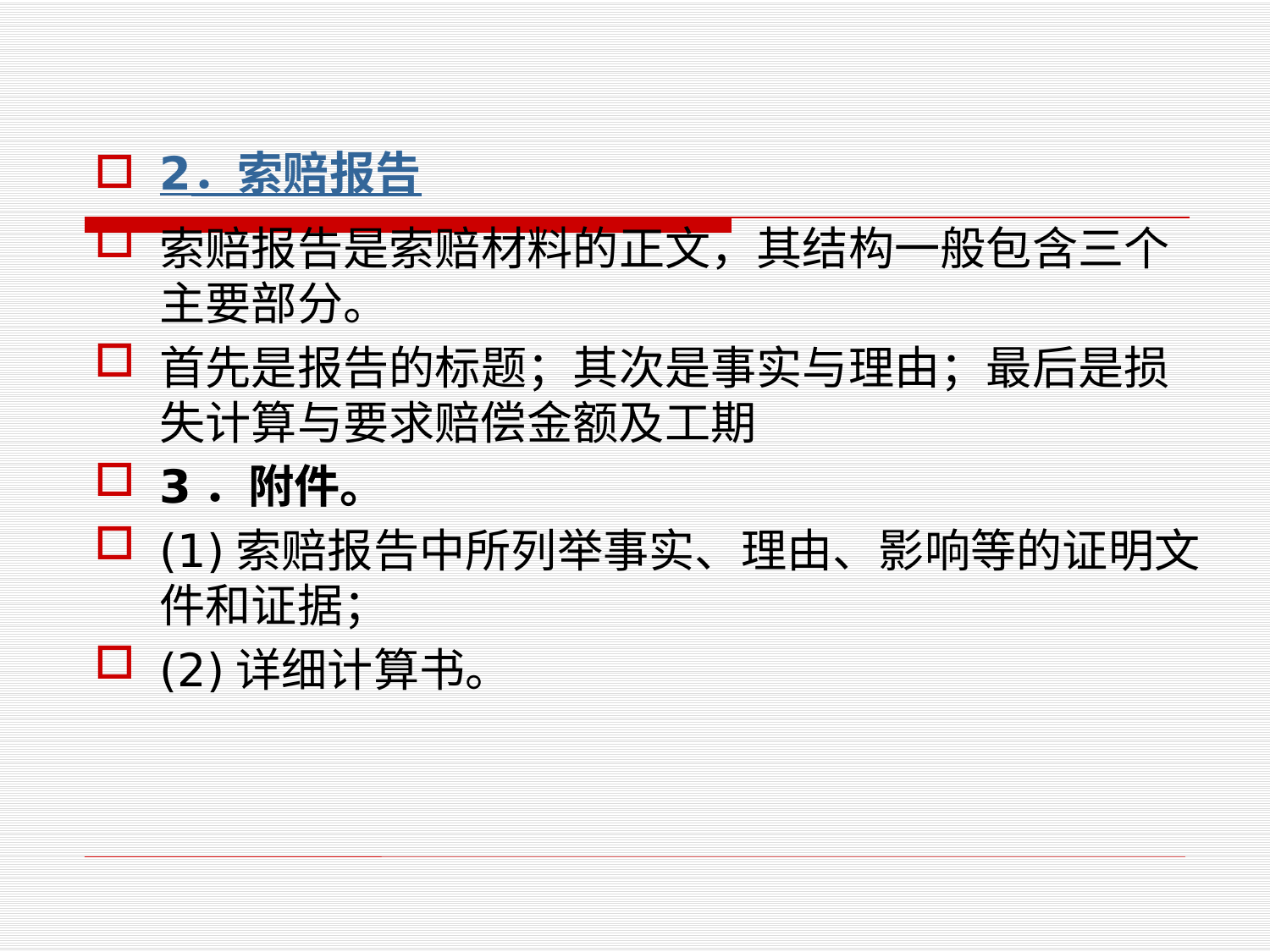

2．索赔报告
索赔报告是索赔材料的正文，其结构一般包含三个主要部分。
首先是报告的标题；其次是事实与理由；最后是损失计算与要求赔偿金额及工期
3．附件。
(1)索赔报告中所列举事实、理由、影响等的证明文件和证据；
(2)详细计算书。